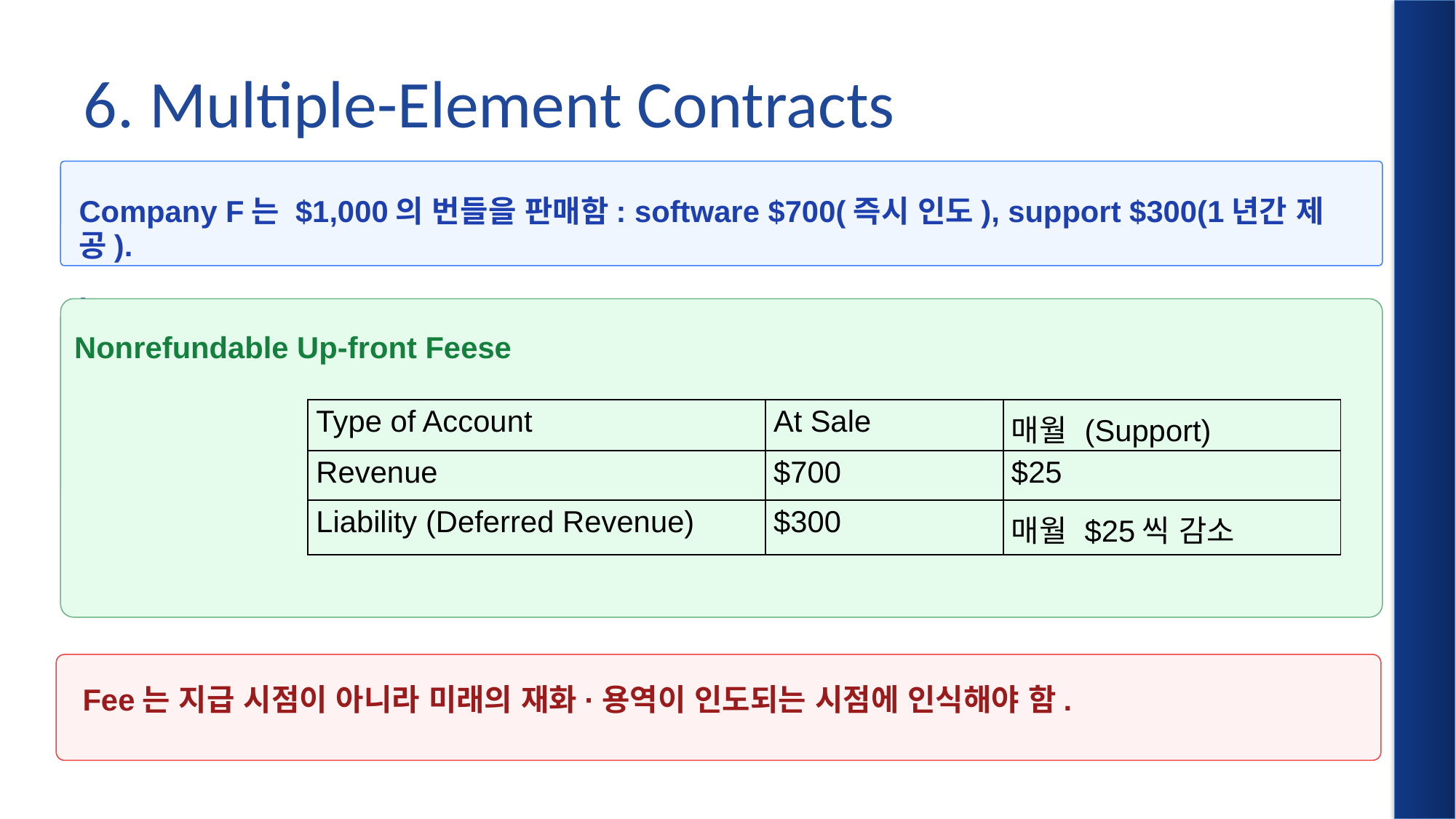

# 6. Multiple-Element Contracts

Company F는 $1,000의 번들을 판매함: software $700(즉시 인도), support $300(1년간 제공).
.

Nonrefundable Up-front Feese

| Type of Account | At Sale | 매월 (Support) |
| --- | --- | --- |
| Revenue | $700 | $25 |
| Liability (Deferred Revenue) | $300 | 매월 $25씩 감소 |

 Fee는 지급 시점이 아니라 미래의 재화·용역이 인도되는 시점에 인식해야 함.